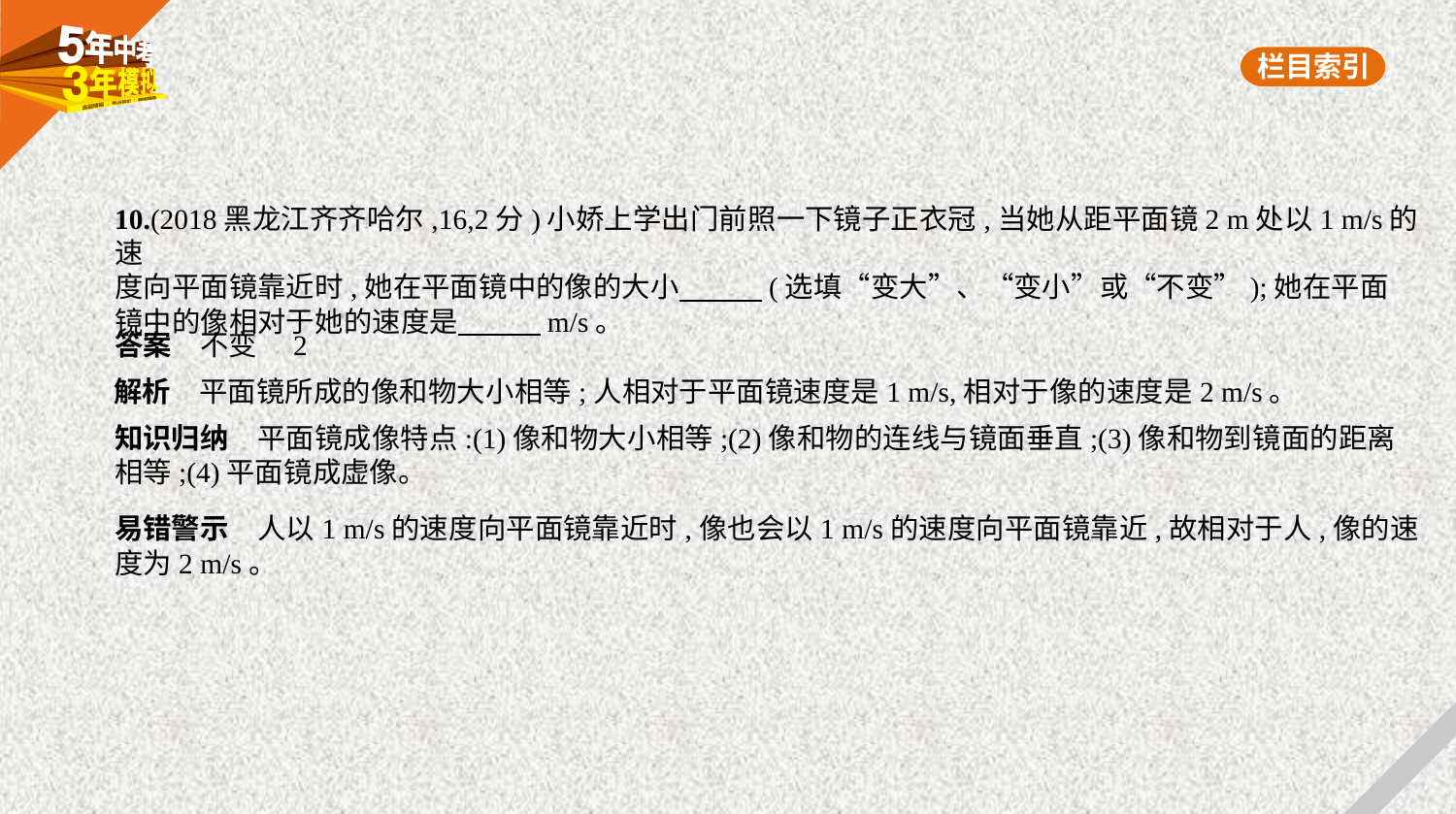

10.(2018黑龙江齐齐哈尔,16,2分)小娇上学出门前照一下镜子正衣冠,当她从距平面镜2 m处以1 m/s的速
度向平面镜靠近时,她在平面镜中的像的大小　　    (选填“变大”、“变小”或“不变”);她在平面
镜中的像相对于她的速度是　　    m/s。
答案　不变　2
解析　平面镜所成的像和物大小相等;人相对于平面镜速度是1 m/s,相对于像的速度是2 m/s。
知识归纳　平面镜成像特点:(1)像和物大小相等;(2)像和物的连线与镜面垂直;(3)像和物到镜面的距离
相等;(4)平面镜成虚像。
易错警示　人以1 m/s的速度向平面镜靠近时,像也会以1 m/s的速度向平面镜靠近,故相对于人,像的速
度为2 m/s。